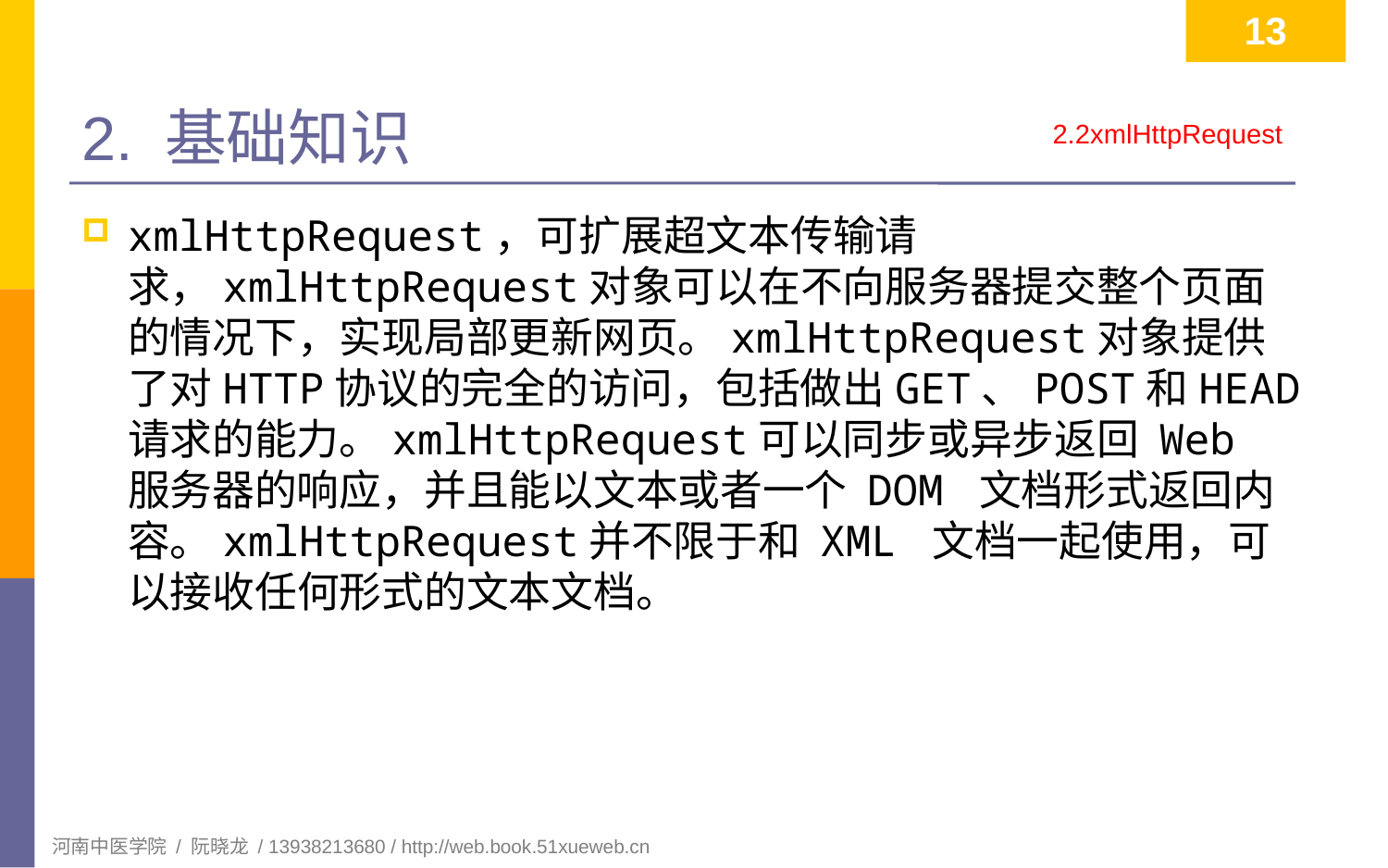

13
# 2. 基础知识
2.2xmlHttpRequest
xmlHttpRequest，可扩展超文本传输请求，xmlHttpRequest对象可以在不向服务器提交整个页面的情况下，实现局部更新网页。xmlHttpRequest对象提供了对HTTP协议的完全的访问，包括做出GET、POST和HEAD请求的能力。xmlHttpRequest可以同步或异步返回 Web 服务器的响应，并且能以文本或者一个 DOM 文档形式返回内容。xmlHttpRequest并不限于和 XML 文档一起使用，可以接收任何形式的文本文档。